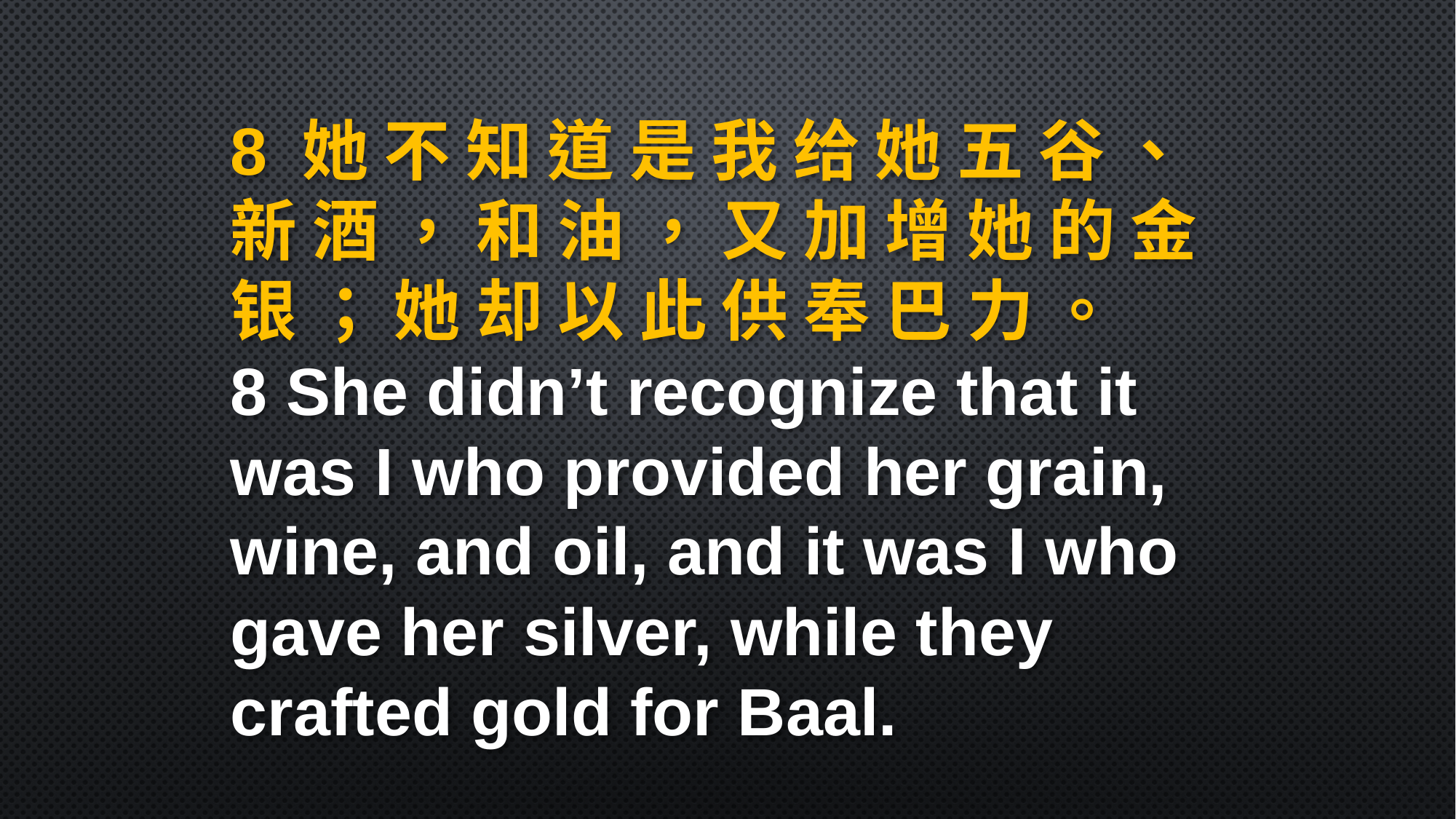

8 她 不 知 道 是 我 给 她 五 谷 、 新 酒 ， 和 油 ， 又 加 增 她 的 金 银 ； 她 却 以 此 供 奉 巴 力 。
8 She didn’t recognize that it was I who provided her grain, wine, and oil, and it was I who gave her silver, while they crafted gold for Baal.